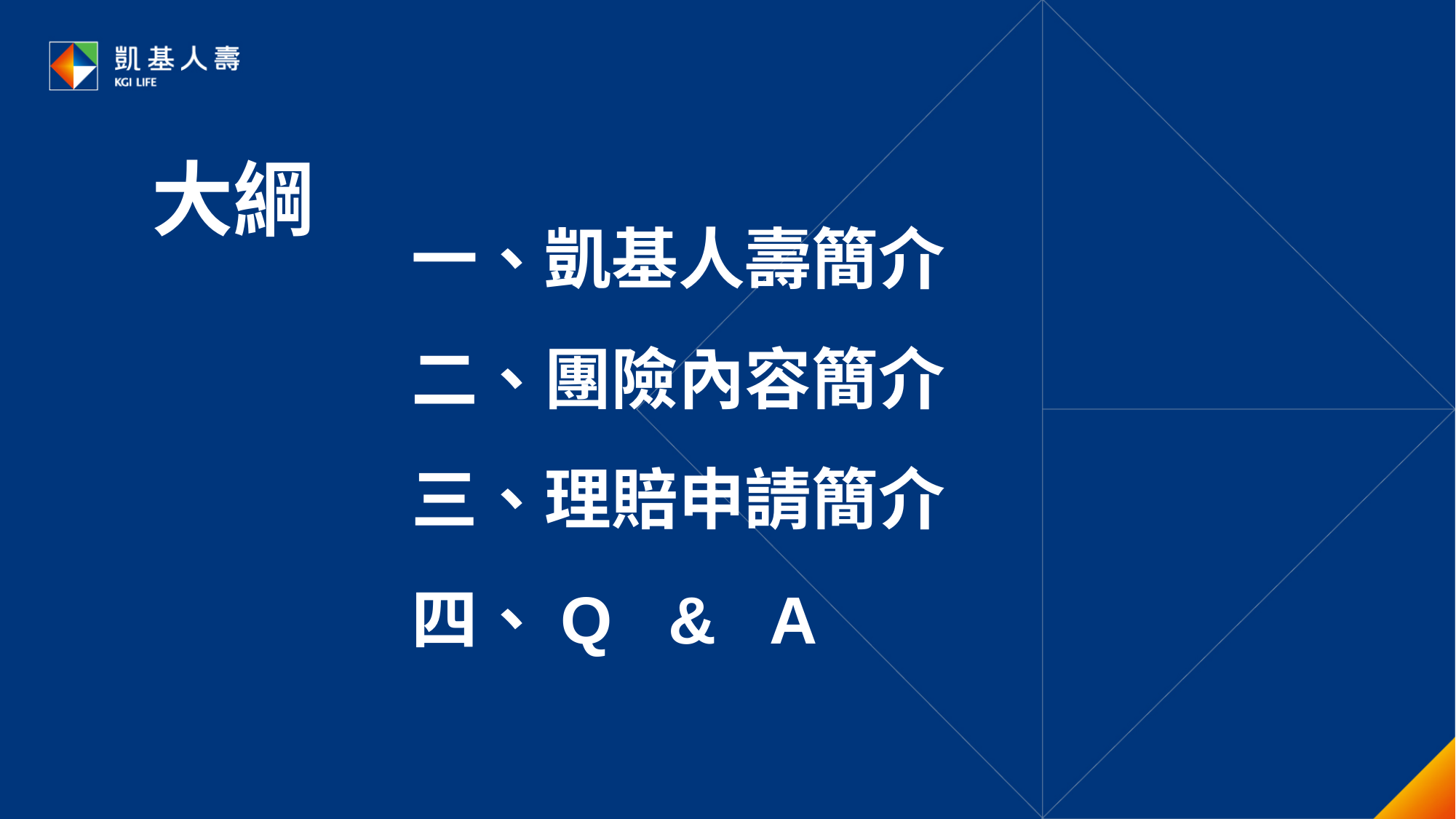

大綱
一、凱基人壽簡介
二、團險內容簡介
三、理賠申請簡介
四、Q   &   A